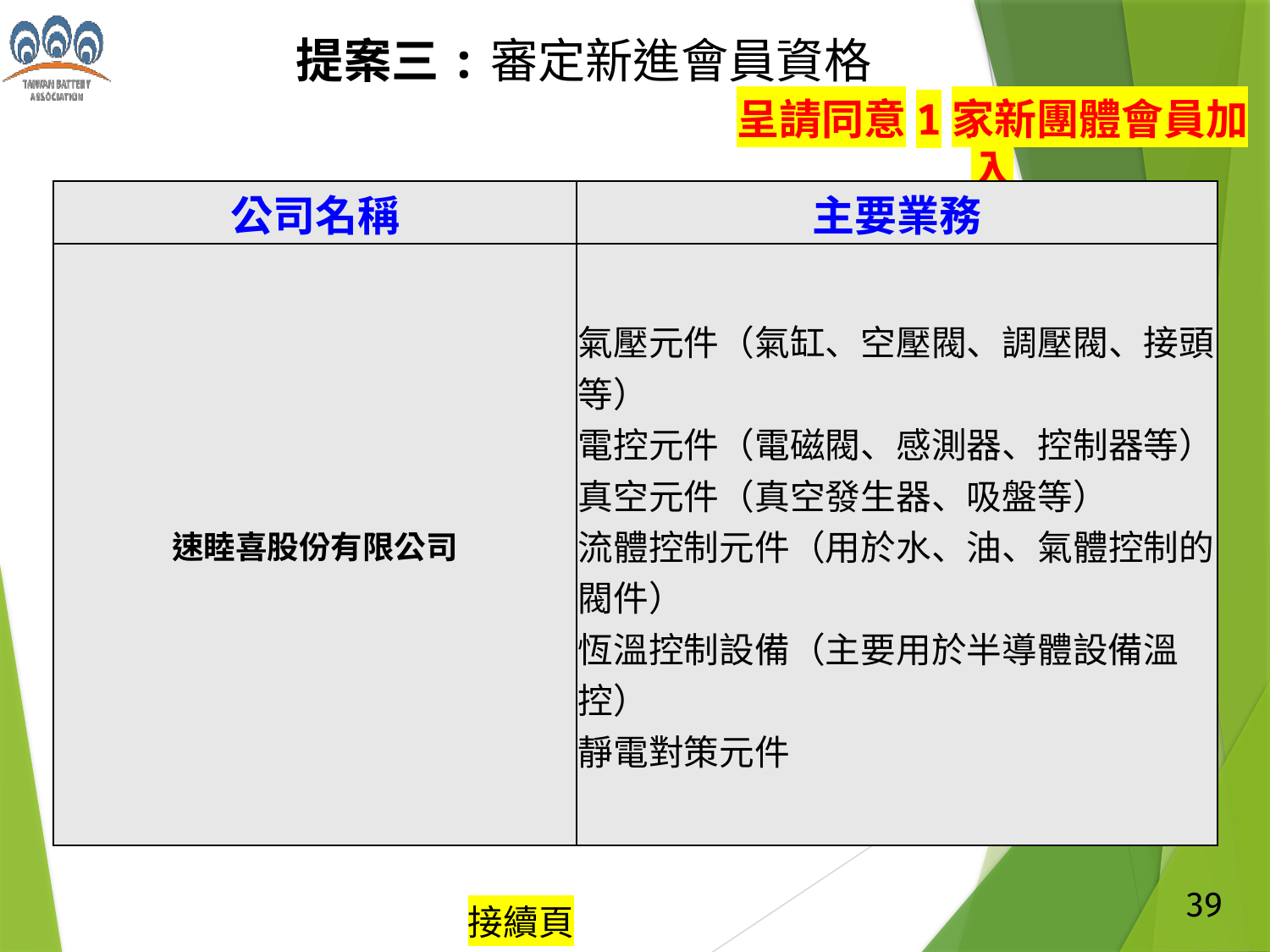

提案三:審定新進會員資格
呈請同意1家新團體會員加入
| 公司名稱 | 主要業務 |
| --- | --- |
| 速睦喜股份有限公司 | 氣壓元件（氣缸、空壓閥、調壓閥、接頭等） 電控元件（電磁閥、感測器、控制器等） 真空元件（真空發生器、吸盤等） 流體控制元件（用於水、油、氣體控制的閥件） 恆溫控制設備（主要用於半導體設備溫控） 靜電對策元件 |
39
接續頁